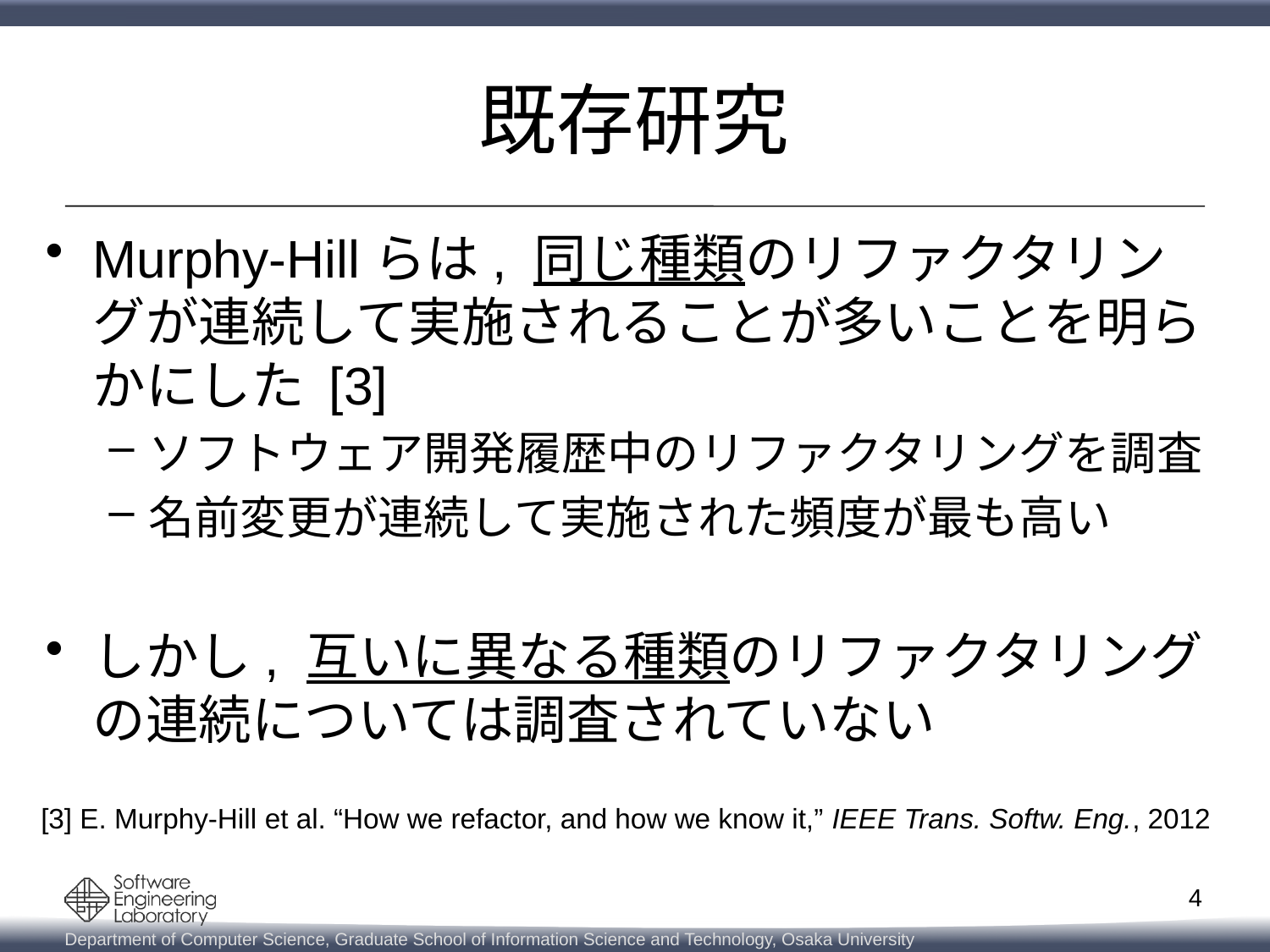

# 既存研究
Murphy-Hillらは, 同じ種類のリファクタリングが連続して実施されることが多いことを明らかにした [3]
ソフトウェア開発履歴中のリファクタリングを調査
名前変更が連続して実施された頻度が最も高い

しかし, 互いに異なる種類のリファクタリングの連続については調査されていない

[3] E. Murphy-Hill et al. “How we refactor, and how we know it,” IEEE Trans. Softw. Eng., 2012
4